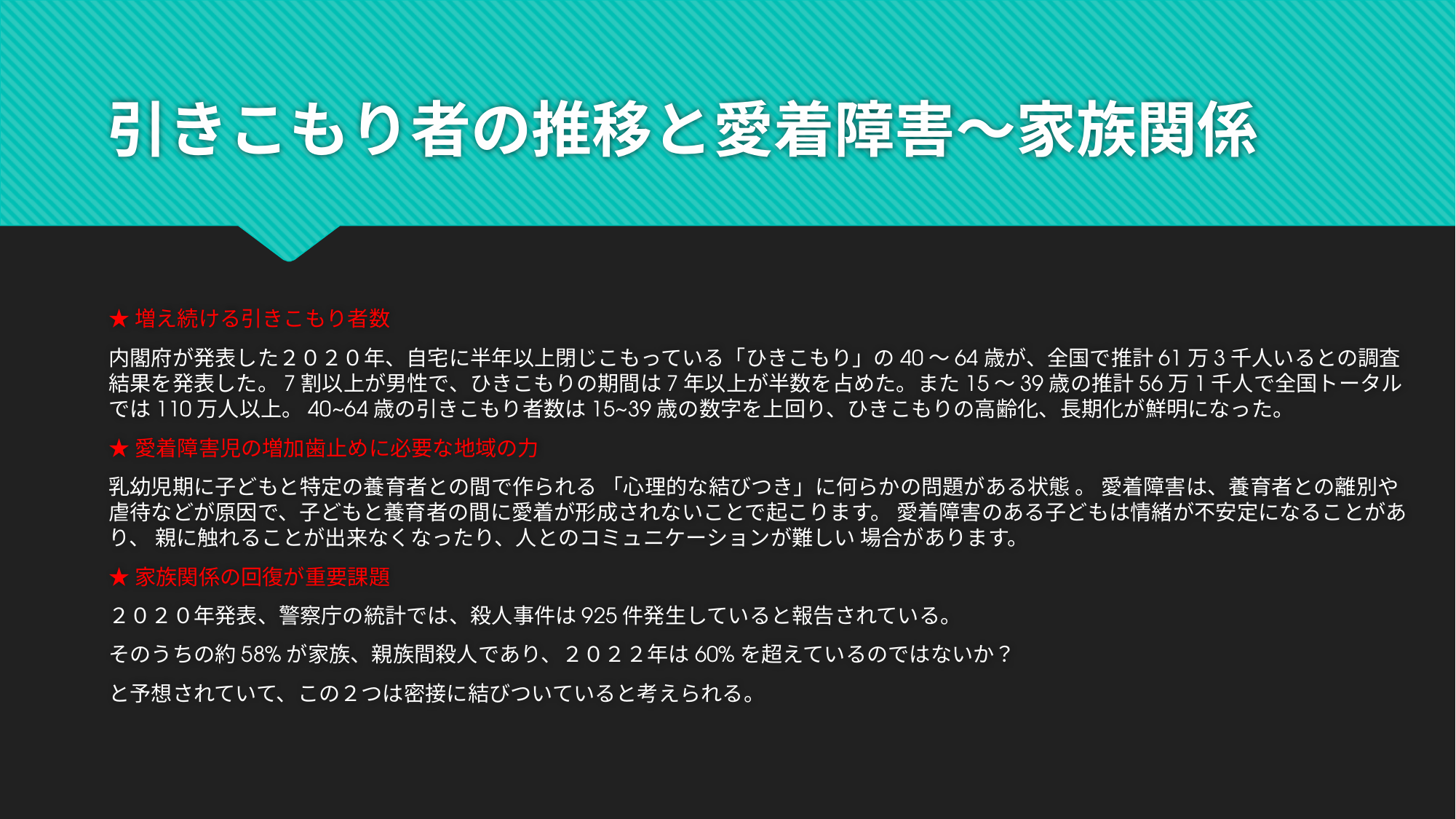

# 引きこもり者の推移と愛着障害～家族関係
★増え続ける引きこもり者数
内閣府が発表した２０２０年、自宅に半年以上閉じこもっている「ひきこもり」の40～64歳が、全国で推計61万3千人いるとの調査結果を発表した。7割以上が男性で、ひきこもりの期間は7年以上が半数を占めた。また15～39歳の推計56万1千人で全国トータルでは110万人以上。40~64歳の引きこもり者数は15~39歳の数字を上回り、ひきこもりの高齢化、長期化が鮮明になった。
★愛着障害児の増加歯止めに必要な地域の力
乳幼児期に子どもと特定の養育者との間で作られる 「心理的な結びつき」に何らかの問題がある状態 。 愛着障害は、養育者との離別や虐待などが原因で、子どもと養育者の間に愛着が形成されないことで起こります。 愛着障害のある子どもは情緒が不安定になることがあり、 親に触れることが出来なくなったり、人とのコミュニケーションが難しい 場合があります。
★家族関係の回復が重要課題
２０２０年発表、警察庁の統計では、殺人事件は925件発生していると報告されている。
そのうちの約58%が家族、親族間殺人であり、２０２２年は60%を超えているのではないか？
と予想されていて、この２つは密接に結びついていると考えられる。